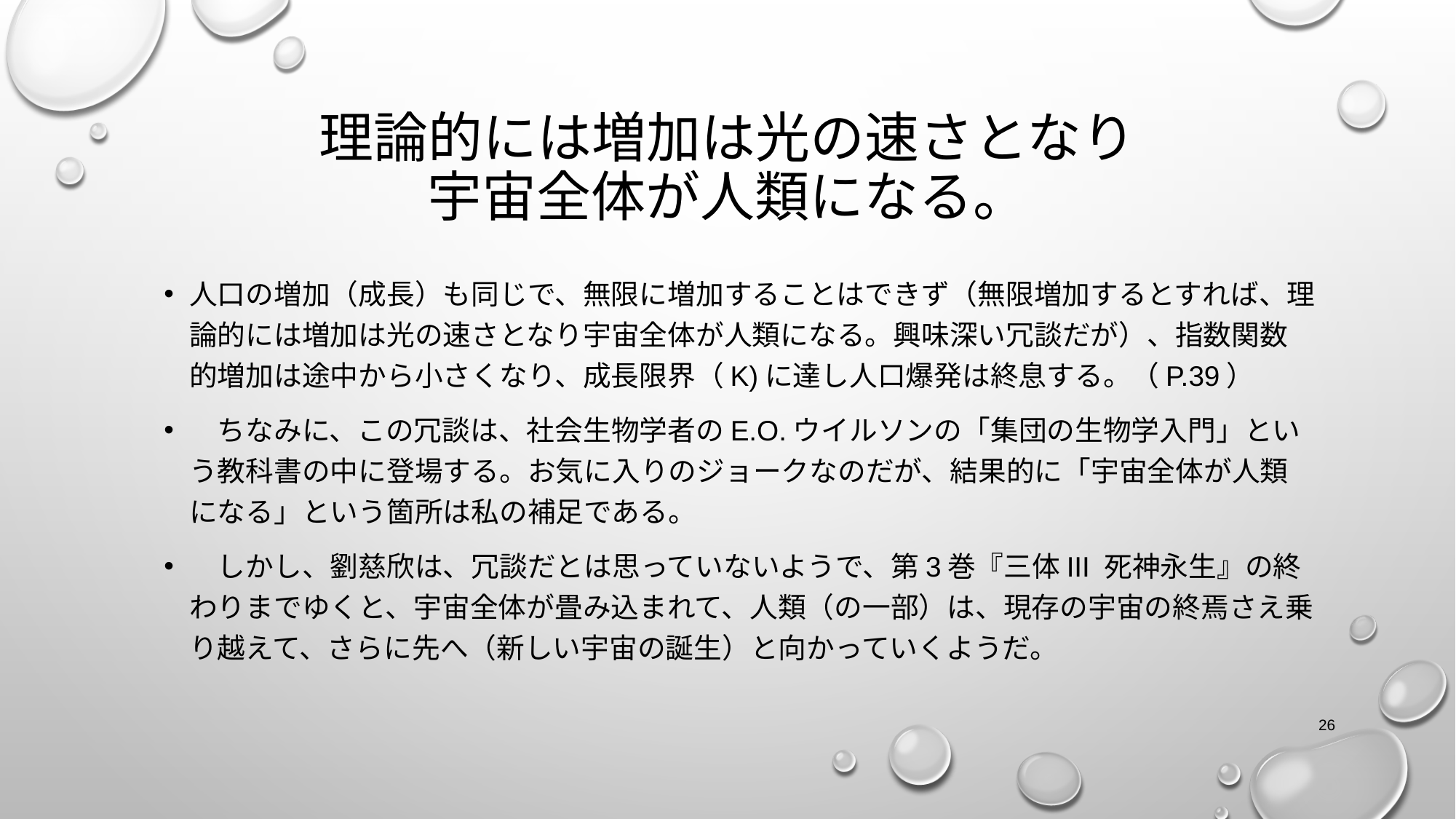

# 理論的には増加は光の速さとなり 宇宙全体が人類になる。
人口の増加（成長）も同じで、無限に増加することはできず（無限増加するとすれば、理論的には増加は光の速さとなり宇宙全体が人類になる。興味深い冗談だが）、指数関数的増加は途中から小さくなり、成長限界（K)に達し人口爆発は終息する。（p.39）
　ちなみに、この冗談は、社会生物学者のE.O.ウイルソンの「集団の生物学入門」という教科書の中に登場する。お気に入りのジョークなのだが、結果的に「宇宙全体が人類になる」という箇所は私の補足である。
　しかし、劉慈欣は、冗談だとは思っていないようで、第3巻『三体III 死神永生』の終わりまでゆくと、宇宙全体が畳み込まれて、人類（の一部）は、現存の宇宙の終焉さえ乗り越えて、さらに先へ（新しい宇宙の誕生）と向かっていくようだ。

26